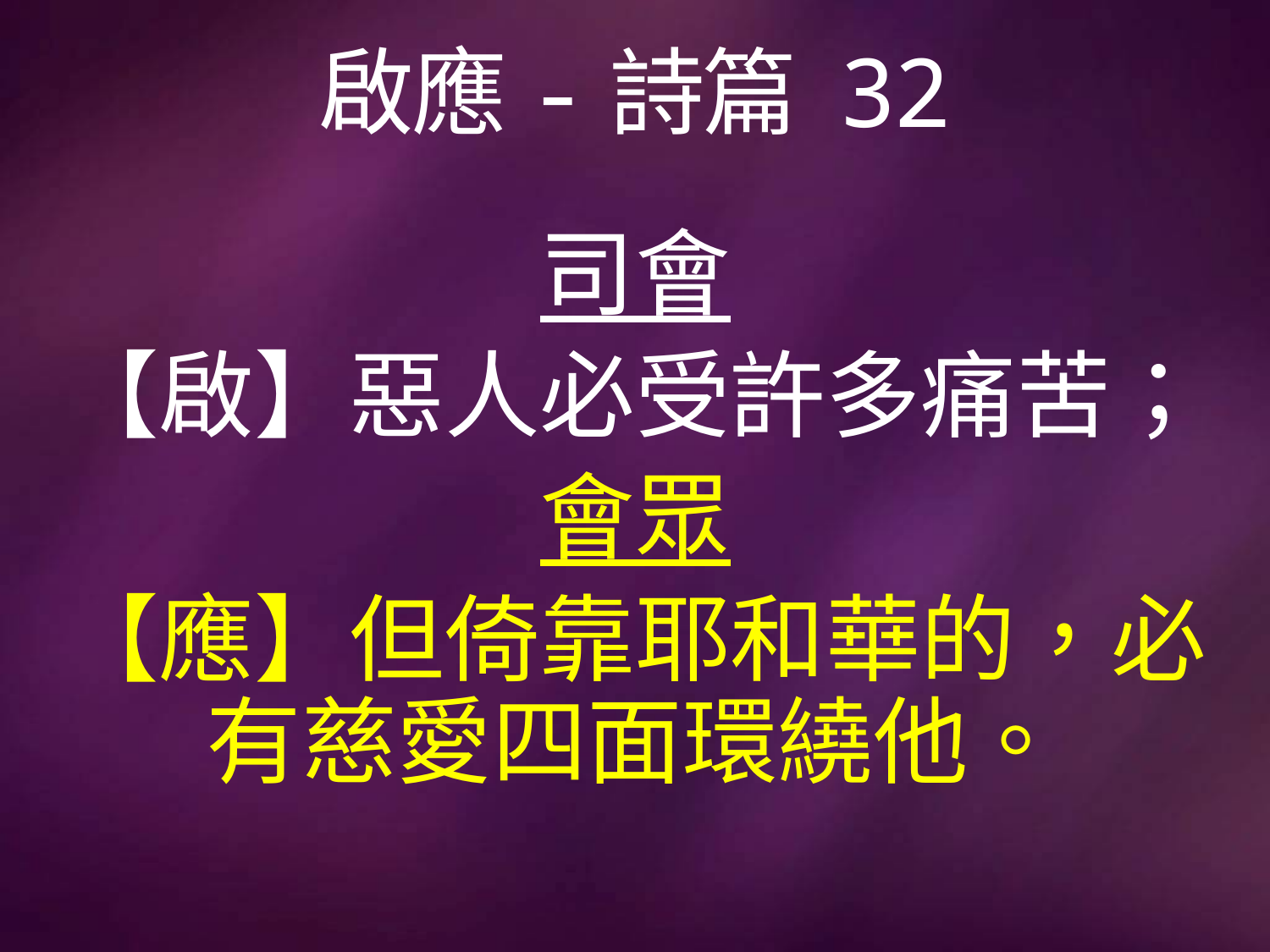

# 啟應-詩篇 32
司會
【啟】惡人必受許多痛苦；
會眾
【應】但倚靠耶和華的，必有慈愛四面環繞他。